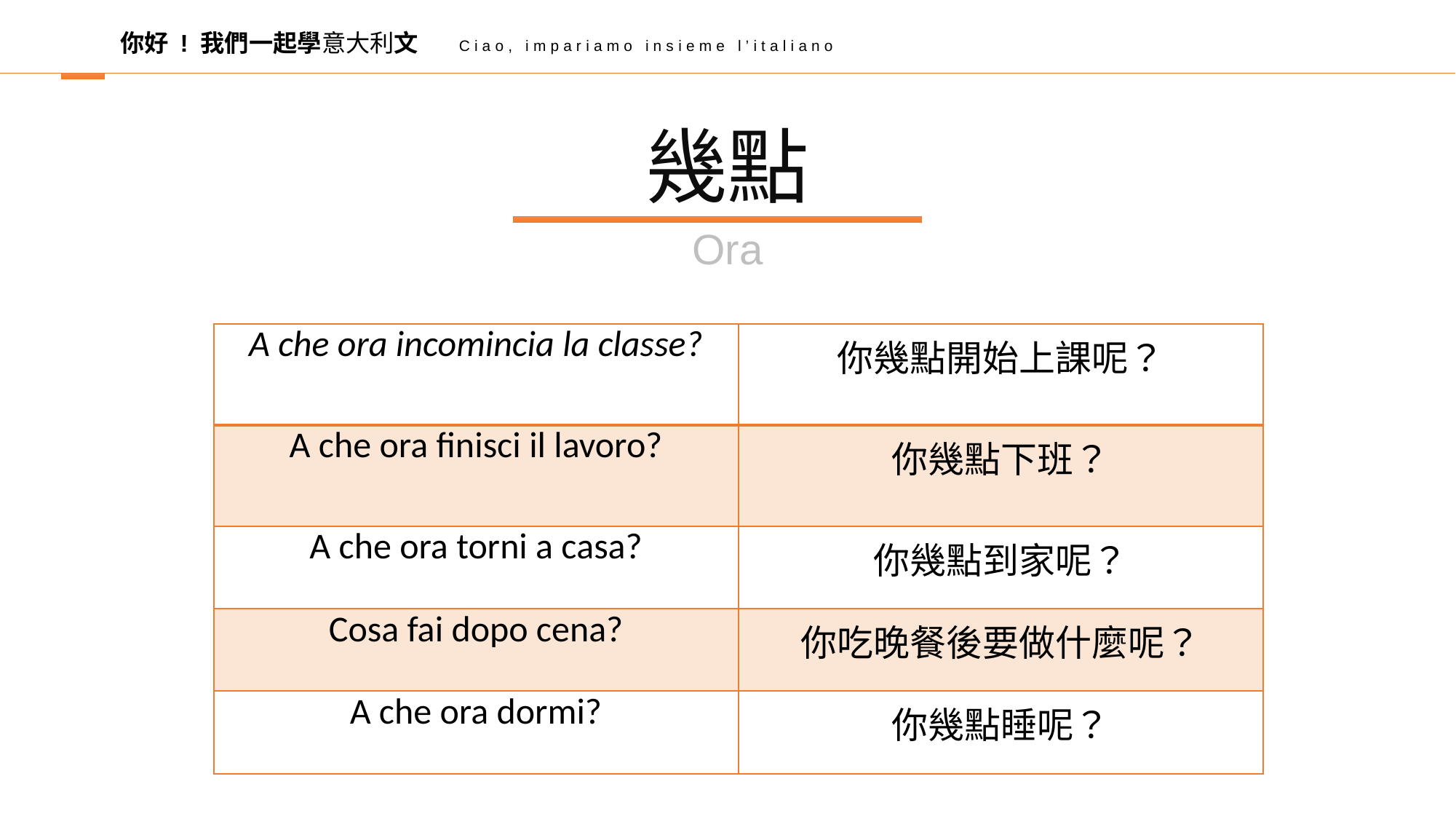

你好 ! 我們一起學意大利文
Ciao, impariamo insieme l’italiano

幾點
Ora

| A che ora incomincia la classe? | 你幾點開始上課呢？ |
| --- | --- |
| A che ora finisci il lavoro? | 你幾點下班？ |
| A che ora torni a casa? | 你幾點到家呢？ |
| Cosa fai dopo cena? | 你吃晚餐後要做什麼呢？ |
| A che ora dormi? | 你幾點睡呢？ |